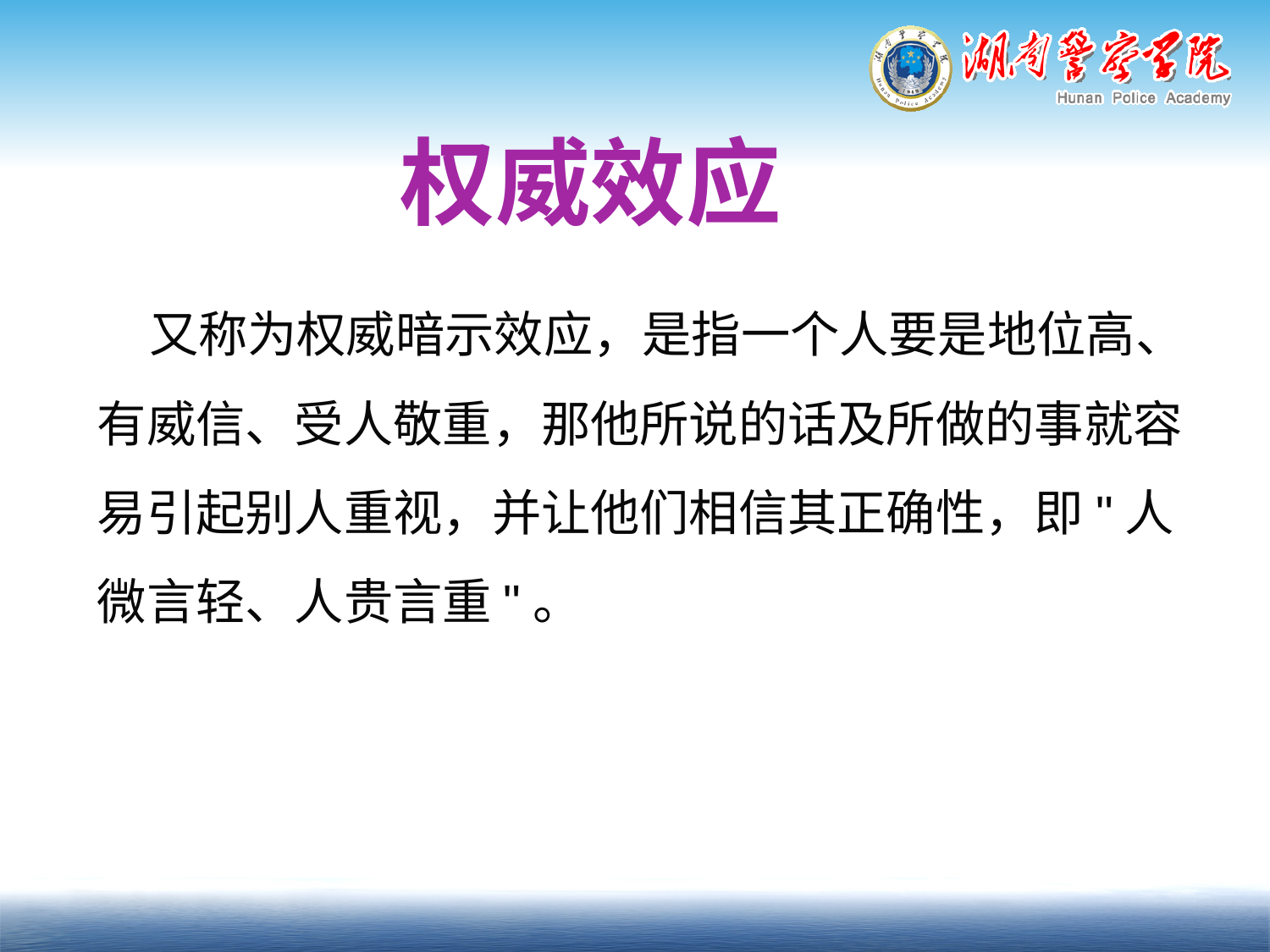

权威效应
   又称为权威暗示效应，是指一个人要是地位高、有威信、受人敬重，那他所说的话及所做的事就容易引起别人重视，并让他们相信其正确性，即"人微言轻、人贵言重"。